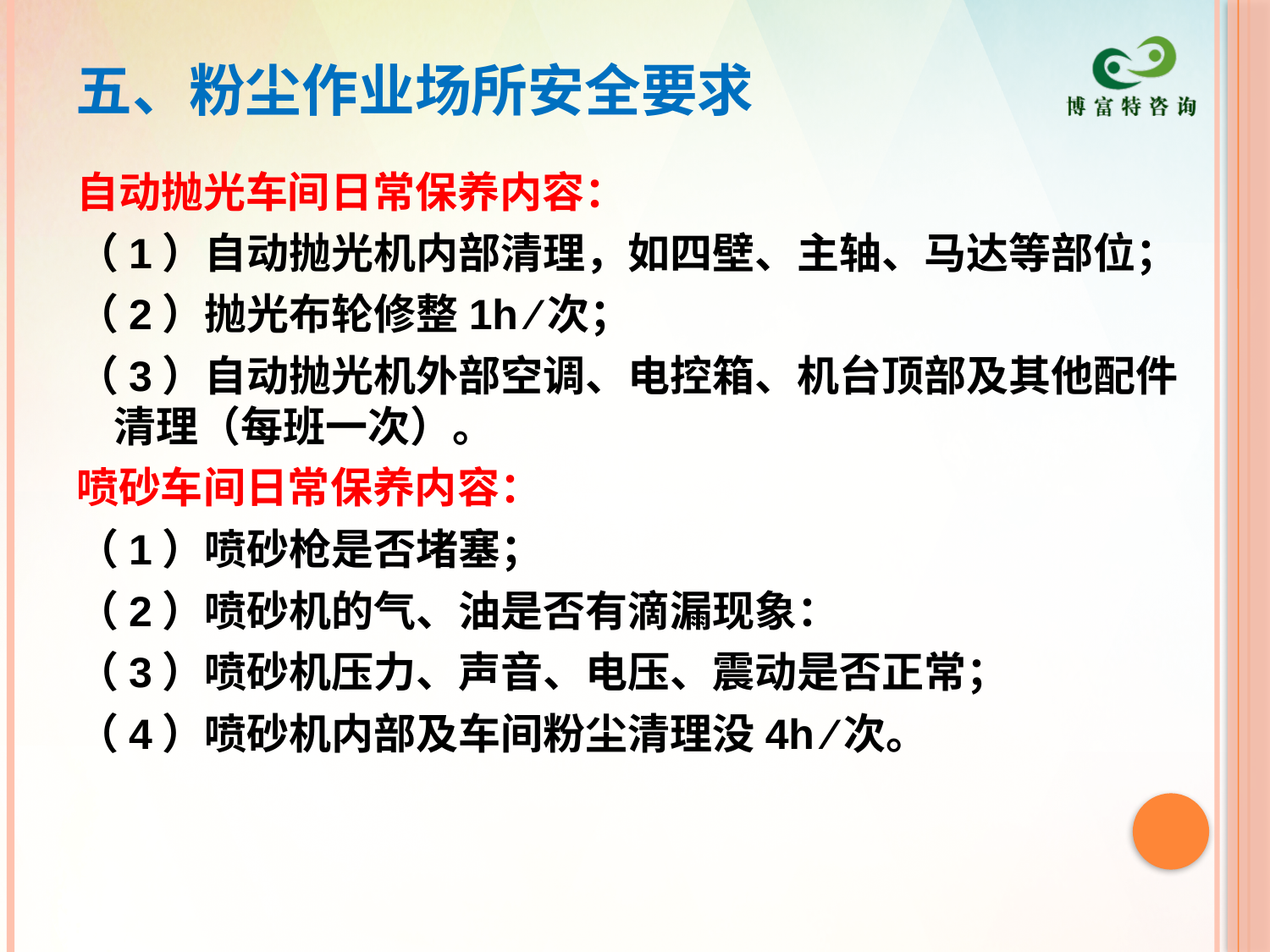

# 五、粉尘作业场所安全要求
自动抛光车间日常保养内容：
（1）自动抛光机内部清理，如四壁、主轴、马达等部位；
（2）抛光布轮修整1h ∕次；
（3）自动抛光机外部空调、电控箱、机台顶部及其他配件清理（每班一次）。
喷砂车间日常保养内容：
（1）喷砂枪是否堵塞；
（2）喷砂机的气、油是否有滴漏现象：
（3）喷砂机压力、声音、电压、震动是否正常；
（4）喷砂机内部及车间粉尘清理没4h ∕次。